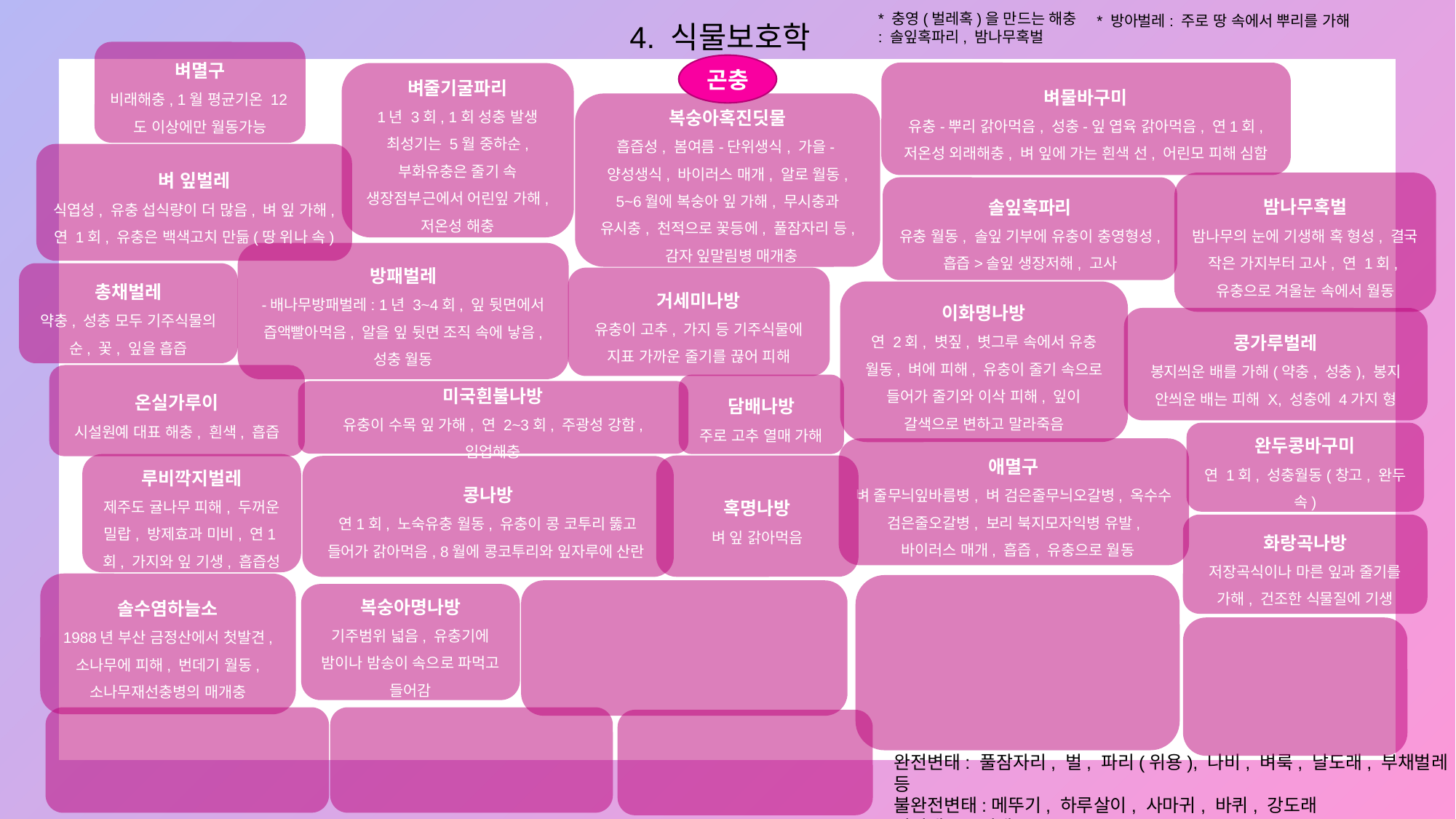

* 충영(벌레혹)을 만드는 해충
: 솔잎혹파리, 밤나무혹벌
* 방아벌레: 주로 땅 속에서 뿌리를 가해
4. 식물보호학
벼멸구
비래해충, 1월 평균기온 12도 이상에만 월동가능
곤충
벼물바구미
유충-뿌리 갉아먹음, 성충-잎 엽육 갉아먹음, 연1회, 저온성 외래해충, 벼 잎에 가는 흰색 선, 어린모 피해 심함
벼줄기굴파리
1년 3회, 1회 성충 발생 최성기는 5월 중하순, 부화유충은 줄기 속 생장점부근에서 어린잎 가해, 저온성 해충
복숭아혹진딧물
흡즙성, 봄여름-단위생식, 가을-양성생식, 바이러스 매개, 알로 월동, 5~6월에 복숭아 잎 가해, 무시충과 유시충, 천적으로 꽃등에, 풀잠자리 등,
 감자 잎말림병 매개충
벼 잎벌레
식엽성, 유충 섭식량이 더 많음, 벼 잎 가해, 연 1회, 유충은 백색고치 만듦(땅 위나 속)
밤나무혹벌
밤나무의 눈에 기생해 혹 형성, 결국 작은 가지부터 고사, 연 1회,  유충으로 겨울눈 속에서 월동
솔잎혹파리
유충 월동, 솔잎 기부에 유충이 충영형성, 흡즙>솔잎 생장저해, 고사
방패벌레
-배나무방패벌레: 1년 3~4회, 잎 뒷면에서 즙액빨아먹음, 알을 잎 뒷면 조직 속에 낳음, 성충 월동
총채벌레
약충, 성충 모두 기주식물의 순, 꽃, 잎을 흡즙
거세미나방
유충이 고추, 가지 등 기주식물에 지표 가까운 줄기를 끊어 피해
이화명나방
연 2회, 볏짚, 볏그루 속에서 유충 월동, 벼에 피해, 유충이 줄기 속으로 들어가 줄기와 이삭 피해, 잎이 갈색으로 변하고 말라죽음
콩가루벌레
봉지씌운 배를 가해(약충, 성충), 봉지 안씌운 배는 피해 X, 성충에 4가지 형
온실가루이
시설원예 대표 해충, 흰색, 흡즙
담배나방
주로 고추 열매 가해
미국흰불나방
유충이 수목 잎 가해, 연 2~3회, 주광성 강함, 임업해충
완두콩바구미
연 1회, 성충월동(창고, 완두 속)
애멸구
벼 줄무늬잎바름병, 벼 검은줄무늬오갈병, 옥수수 검은줄오갈병, 보리 북지모자익병 유발,
 바이러스 매개, 흡즙, 유충으로 월동
루비깍지벌레
제주도 귤나무 피해, 두꺼운 밀랍, 방제효과 미비, 연1회, 가지와 잎 기생, 흡즙성
혹명나방
벼 잎 갉아먹음
콩나방
연1회, 노숙유충 월동, 유충이 콩 코투리 뚫고 들어가 갉아먹음, 8월에 콩코투리와 잎자루에 산란
화랑곡나방
저장곡식이나 마른 잎과 줄기를 가해, 건조한 식물질에 기생
솔수염하늘소
1988년 부산 금정산에서 첫발견, 소나무에 피해, 번데기 월동, 소나무재선충병의 매개충

복숭아명나방
기주범위 넓음, 유충기에 밤이나 밤송이 속으로 파먹고 들어감

완전변태: 풀잠자리, 벌, 파리(위용), 나비, 벼룩, 날도래, 부채벌레 등
불완전변태:메뚜기, 하루살이, 사마귀, 바퀴, 강도래
점변태: 노린재